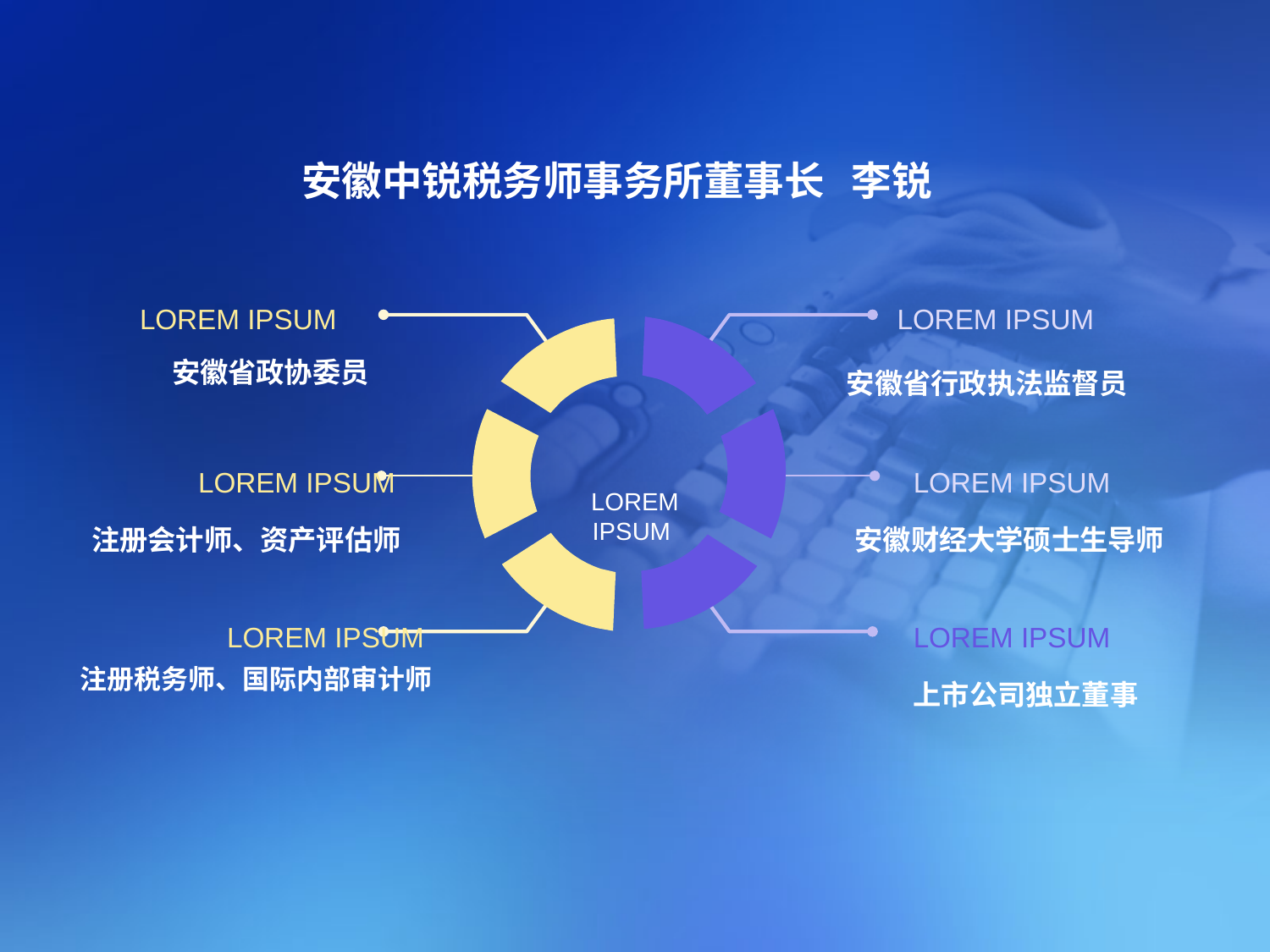

安徽中锐税务师事务所董事长   李锐
LOREM IPSUM
安徽省政协委员
LOREM IPSUM
安徽省行政执法监督员

LOREM IPSUM
     注册会计师、资产评估师
LOREM IPSUM
    安徽财经大学硕士生导师
LOREM IPSUM

LOREM IPSUM
 注册税务师、国际内部审计师

LOREM IPSUM
上市公司独立董事